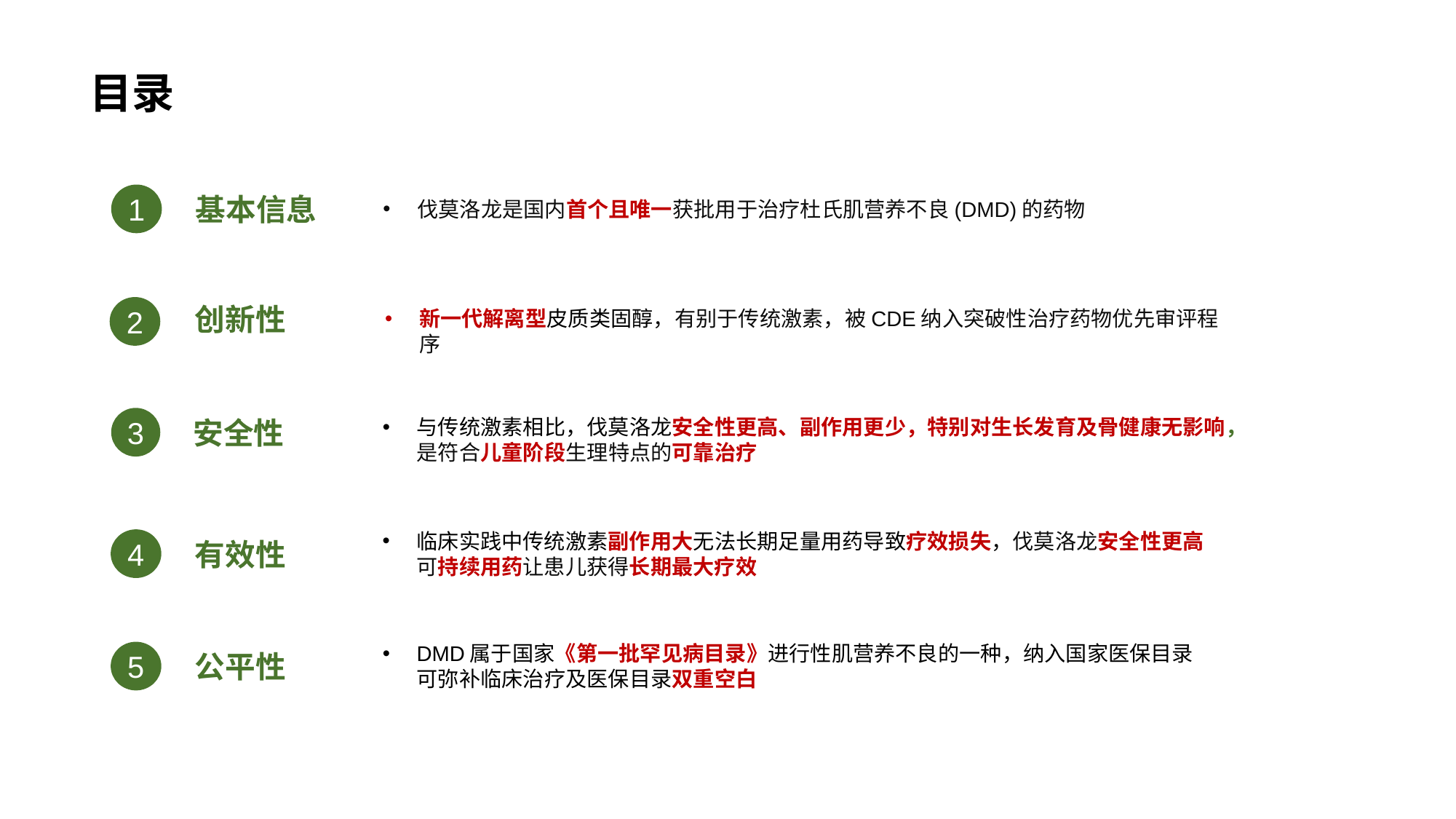

目录
基本信息
1
伐莫洛龙是国内首个且唯一获批用于治疗杜氏肌营养不良(DMD)的药物
创新性
新一代解离型皮质类固醇，有别于传统激素，被CDE纳入突破性治疗药物优先审评程序
2
安全性
与传统激素相比，伐莫洛龙安全性更高、副作用更少，特别对生长发育及骨健康无影响，是符合儿童阶段生理特点的可靠治疗
3
临床实践中传统激素副作用大无法长期足量用药导致疗效损失，伐莫洛龙安全性更高可持续用药让患儿获得长期最大疗效
有效性
4
DMD属于国家《第一批罕见病目录》进行性肌营养不良的一种，纳入国家医保目录可弥补临床治疗及医保目录双重空白
公平性
5